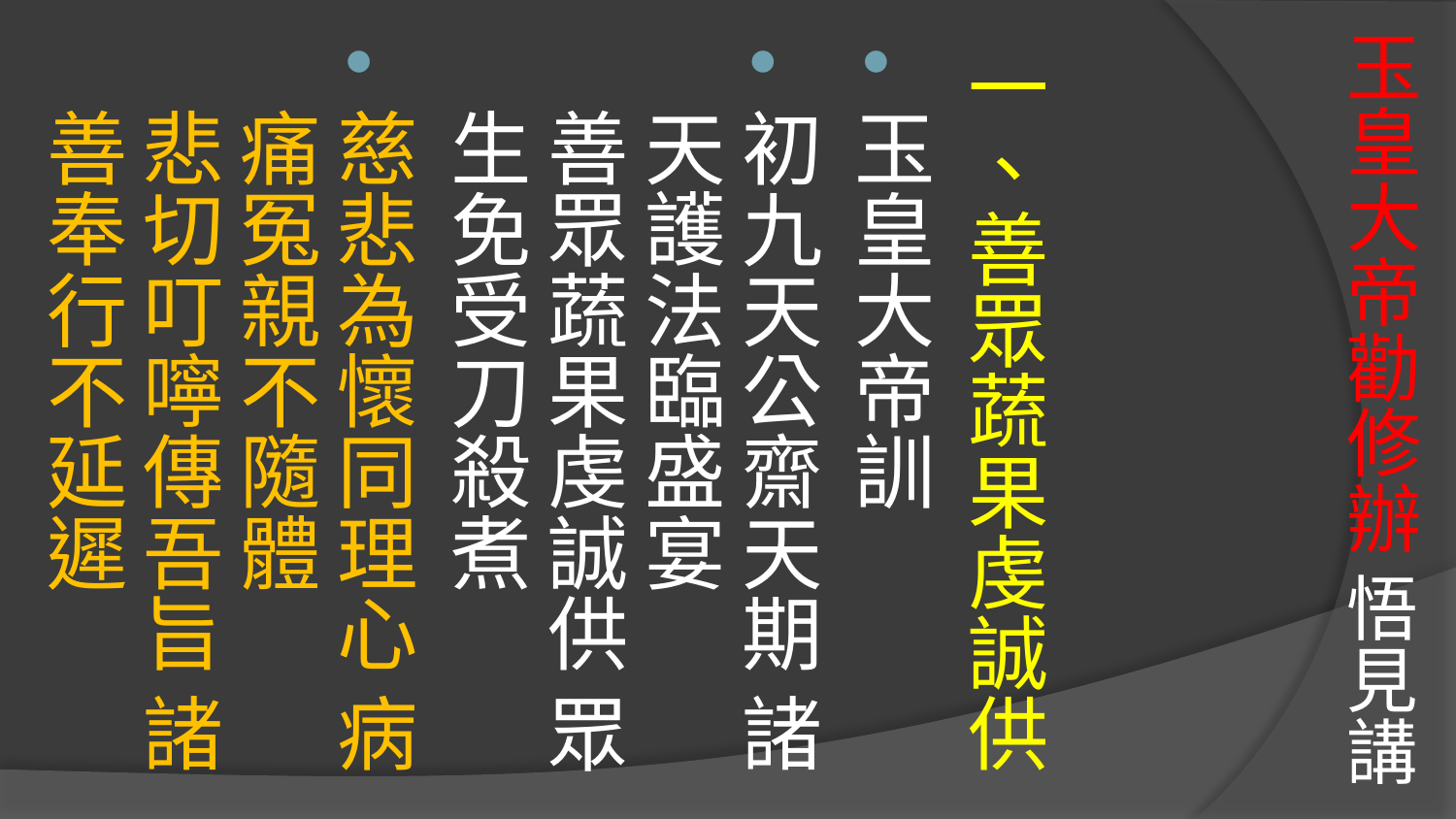

# 玉皇大帝勸修辦 悟見講
一、善眾蔬果虔誠供
玉皇大帝訓
初九天公齋天期 諸天護法臨盛宴
善眾蔬果虔誠供 眾生免受刀殺煮
慈悲為懷同理心 病痛冤親不隨體
悲切叮嚀傳吾旨 諸善奉行不延遲